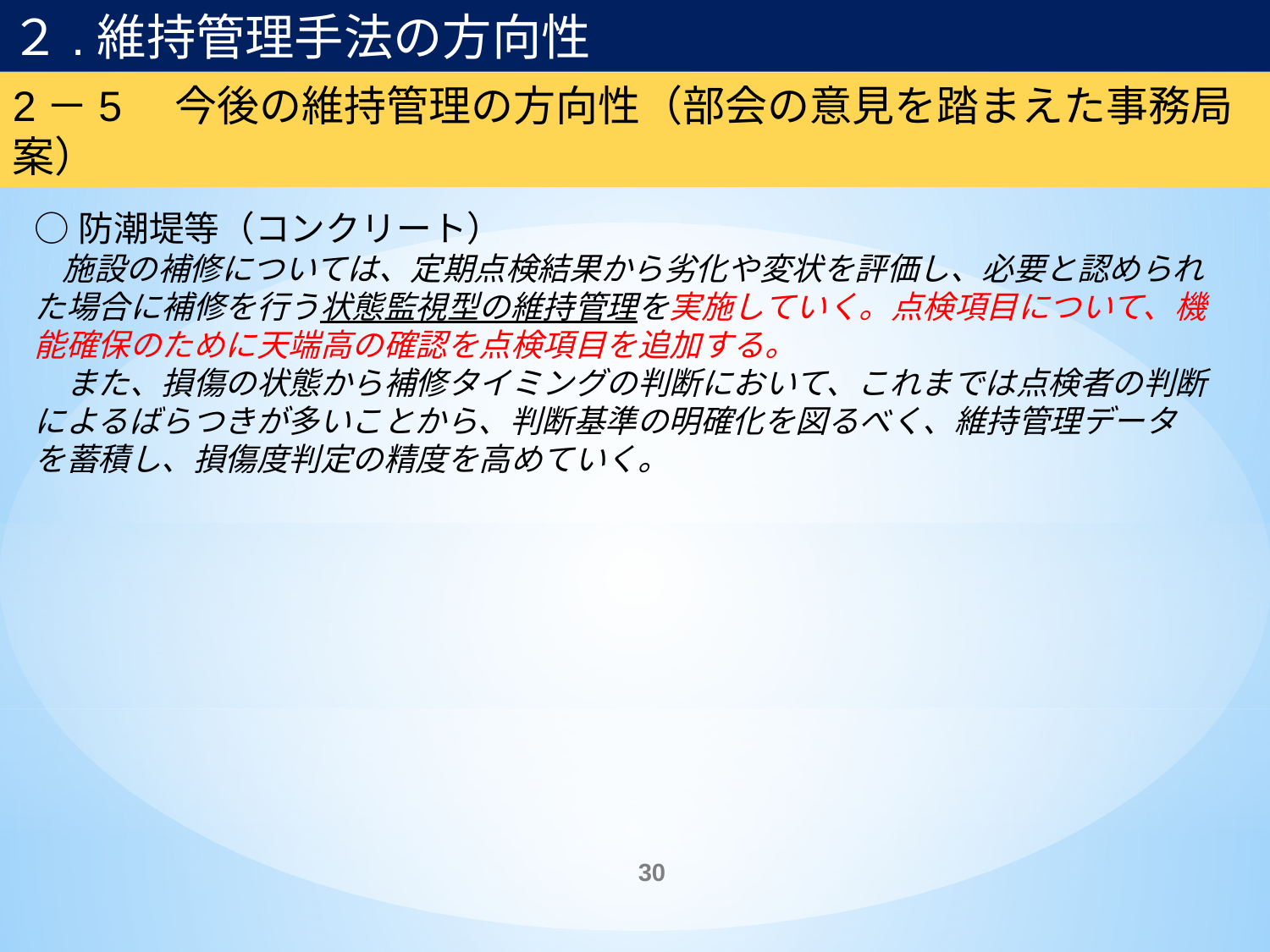

２.維持管理手法の方向性
2－5　今後の維持管理の方向性（部会の意見を踏まえた事務局案）
①海岸
○防潮堤等（コンクリート）
　施設の補修については、定期点検結果から劣化や変状を評価し、必要と認められた場合に補修を行う状態監視型の維持管理を実施していく。点検項目について、機能確保のために天端高の確認を点検項目を追加する。
　また、損傷の状態から補修タイミングの判断において、これまでは点検者の判断によるばらつきが多いことから、判断基準の明確化を図るべく、維持管理データを蓄積し、損傷度判定の精度を高めていく。
30